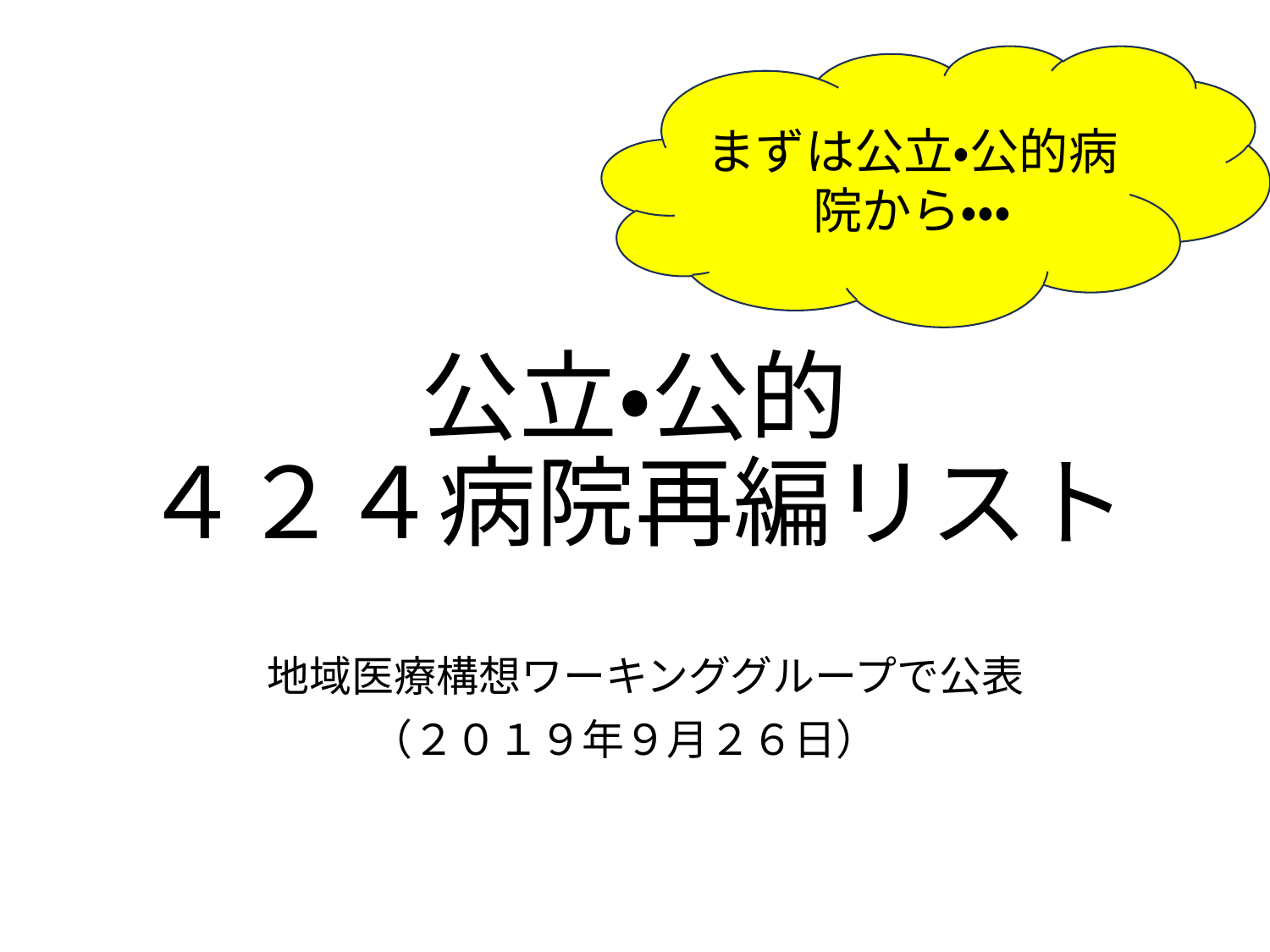

まずは公立・公的病院から・・・
# 公立・公的 ４２４病院再編リスト
地地域医療構想ワーキンググループで公表
（２０１９年９月２６日）